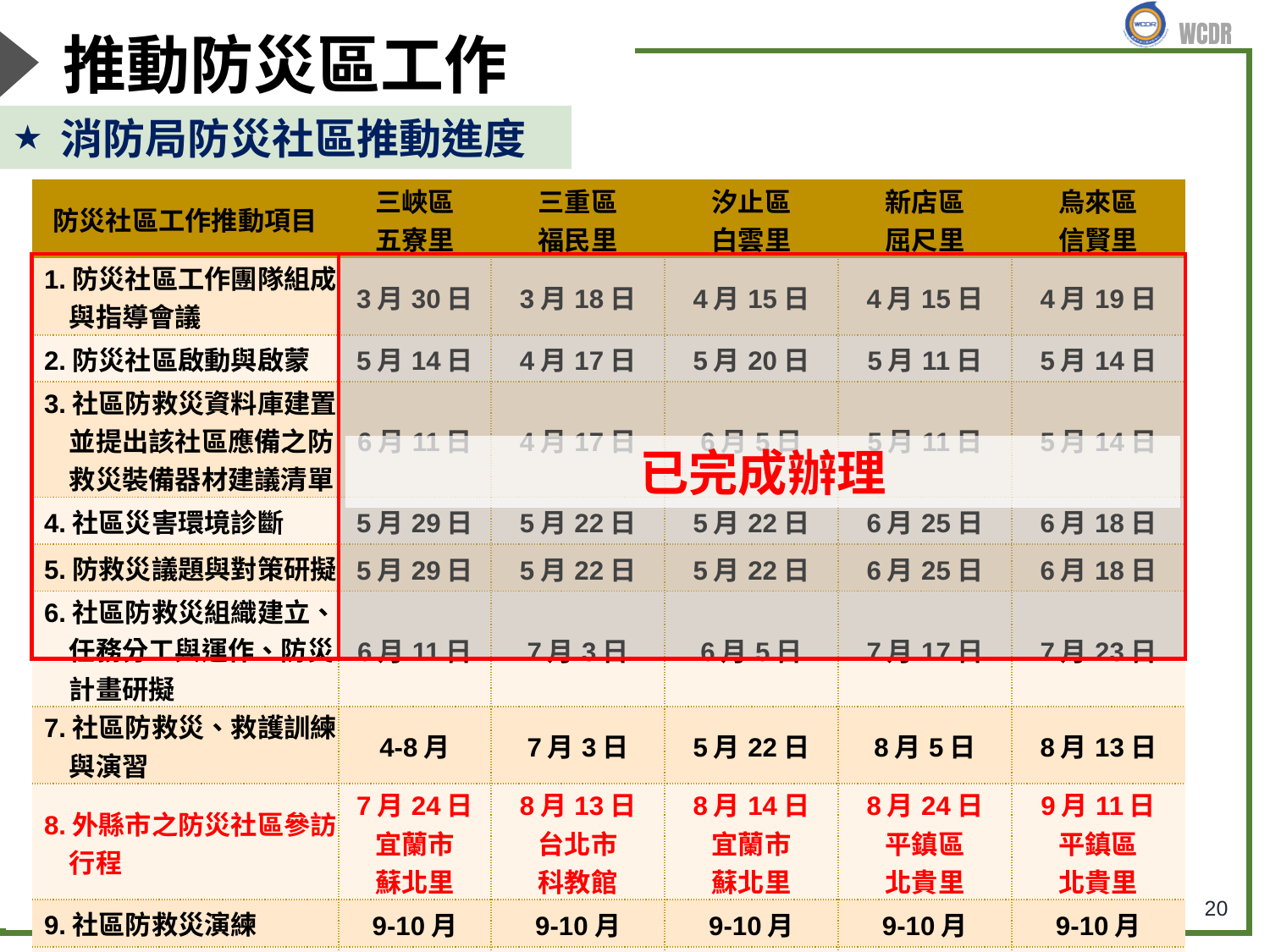

# 推動防災區工作
消防局防災社區推動進度
| 防災社區工作推動項目 | 三峽區 五寮里 | 三重區 福民里 | 汐止區 白雲里 | 新店區 屈尺里 | 烏來區 信賢里 |
| --- | --- | --- | --- | --- | --- |
| 1.防災社區工作團隊組成與指導會議 | 3月30日 | 3月18日 | 4月15日 | 4月15日 | 4月19日 |
| 2.防災社區啟動與啟蒙 | 5月14日 | 4月17日 | 5月20日 | 5月11日 | 5月14日 |
| 3.社區防救災資料庫建置，並提出該社區應備之防救災裝備器材建議清單 | 6月11日 | 4月17日 | 6月5日 | 5月11日 | 5月14日 |
| 4.社區災害環境診斷 | 5月29日 | 5月22日 | 5月22日 | 6月25日 | 6月18日 |
| 5.防救災議題與對策研擬 | 5月29日 | 5月22日 | 5月22日 | 6月25日 | 6月18日 |
| 6.社區防救災組織建立、任務分工與運作、防災計畫研擬 | 6月11日 | 7月3日 | 6月5日 | 7月17日 | 7月23日 |
| 7.社區防救災、救護訓練與演習 | 4-8月 | 7月3日 | 5月22日 | 8月5日 | 8月13日 |
| 8.外縣市之防災社區參訪行程 | 7月24日 宜蘭市 蘇北里 | 8月13日 台北市 科教館 | 8月14日 宜蘭市 蘇北里 | 8月24日 平鎮區 北貴里 | 9月11日 平鎮區 北貴里 |
| 9.社區防救災演練 | 9-10月 | 9-10月 | 9-10月 | 9-10月 | 9-10月 |
| 10.辦理社區防災工作成果發表 | 9-10月 | 9-10月 | 9-10月 | 9-10月 | 9-10月 |

已完成辦理
20
| 項目 | 名稱 | 預定辦理時間 | 三峽區 五寮里 | 三重區 福民里 | 汐止區 白雲里 | 新店區 屈尺里 | 烏來區 信賢里 |
| --- | --- | --- | --- | --- | --- | --- | --- |
| 1 | 防災社區工作團隊組成與指導會議 | 3-4月 | 3月30日 | 3月18日 | 4月15日 | 4月15日 | 4月19日 |
| 2 | 防災社區啟動與啟蒙 | 4-5月 | 5月14日 | 4月17日 | 5月20日 | 5月11日 | 5月14日 |
| 3 | 社區防救災資料庫建置，並提出該社區應備之防救災裝備器材建議清單 | 4-10月 | 6月11日 | 4月17日 | 6月5日 | 5月11日 | 5月14日 |
| 4 | 社區災害環境診斷 | 5-6月 | 5月29日 | 5月22日 | 5月22日 | 6月25日 | 6月18日 |
| 5 | 防救災議題與對策研擬 | 5-6月 | 5月29日 | 5月22日 | 5月22日 | 6月25日 | 6月18日 |
| 6 | 社區防救災組織建立、任務分工與運作、防災計畫研擬 | 4-8月 | 6月11日 | 6月19日 | 6月5日 | 7月9日 | 7月23日 |
| 7 | 社區防救災、救護訓練與演習 | 7-8月 |  |  | 5月22日 | 8月5日 | 8月13日 |
| 8 | 外縣市之防災社區參訪行程 | 7-8月 |  |  |  |  |  |
| 9 | 社區防救災演練 | 9-10月 |  |  |  |  |  |
| 10 | 辦理社區防災工作成果發表 | 9-10月 |  |  |  |  |  |